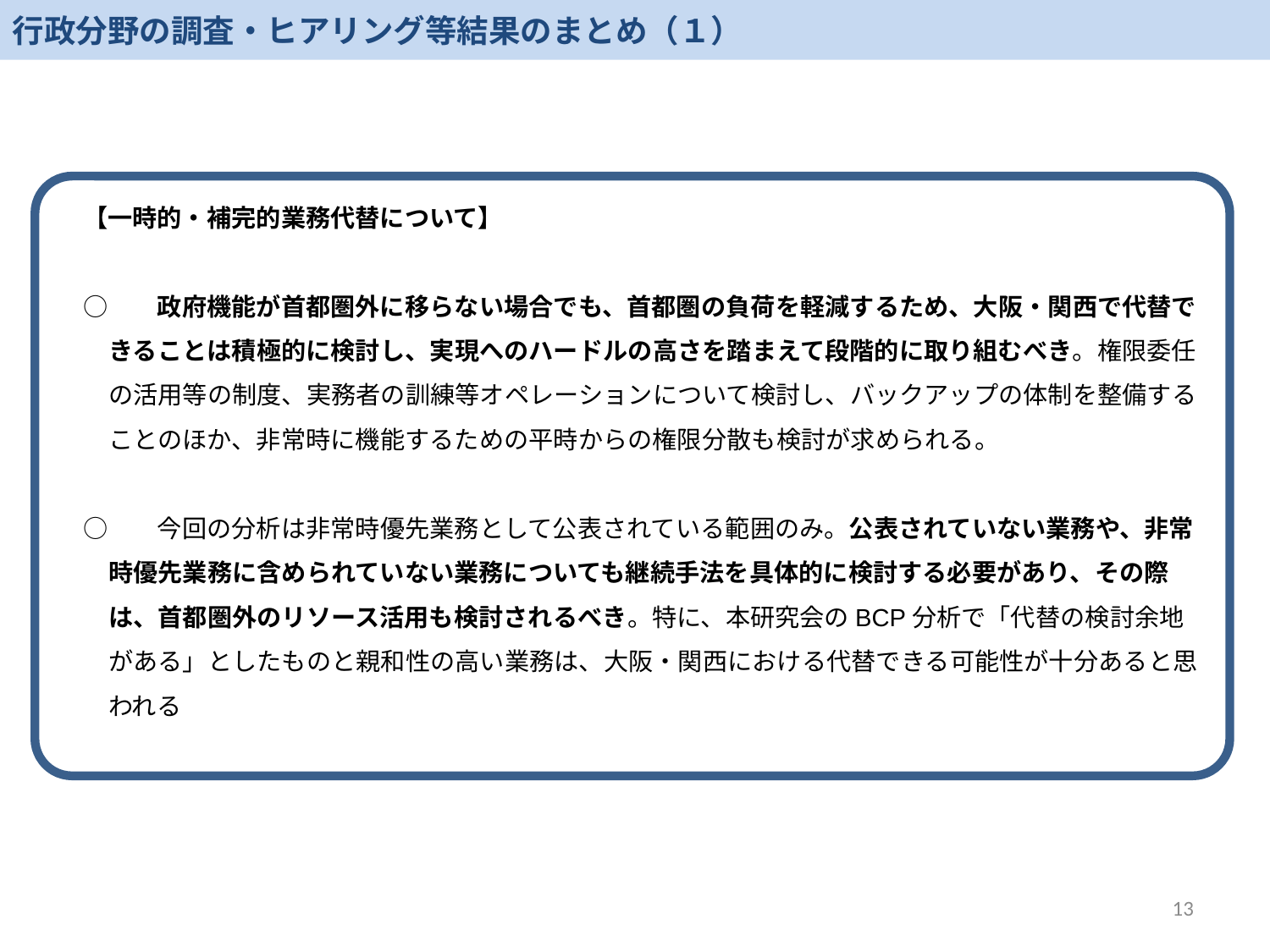

行政分野の調査・ヒアリング等結果のまとめ（１）
　【一時的・補完的業務代替について】

　○　　政府機能が首都圏外に移らない場合でも、首都圏の負荷を軽減するため、大阪・関西で代替できることは積極的に検討し、実現へのハードルの高さを踏まえて段階的に取り組むべき。権限委任の活用等の制度、実務者の訓練等オペレーションについて検討し、バックアップの体制を整備することのほか、非常時に機能するための平時からの権限分散も検討が求められる。

　○　　今回の分析は非常時優先業務として公表されている範囲のみ。公表されていない業務や、非常時優先業務に含められていない業務についても継続手法を具体的に検討する必要があり、その際は、首都圏外のリソース活用も検討されるべき。特に、本研究会のBCP分析で「代替の検討余地がある」としたものと親和性の高い業務は、大阪・関西における代替できる可能性が十分あると思われる

13